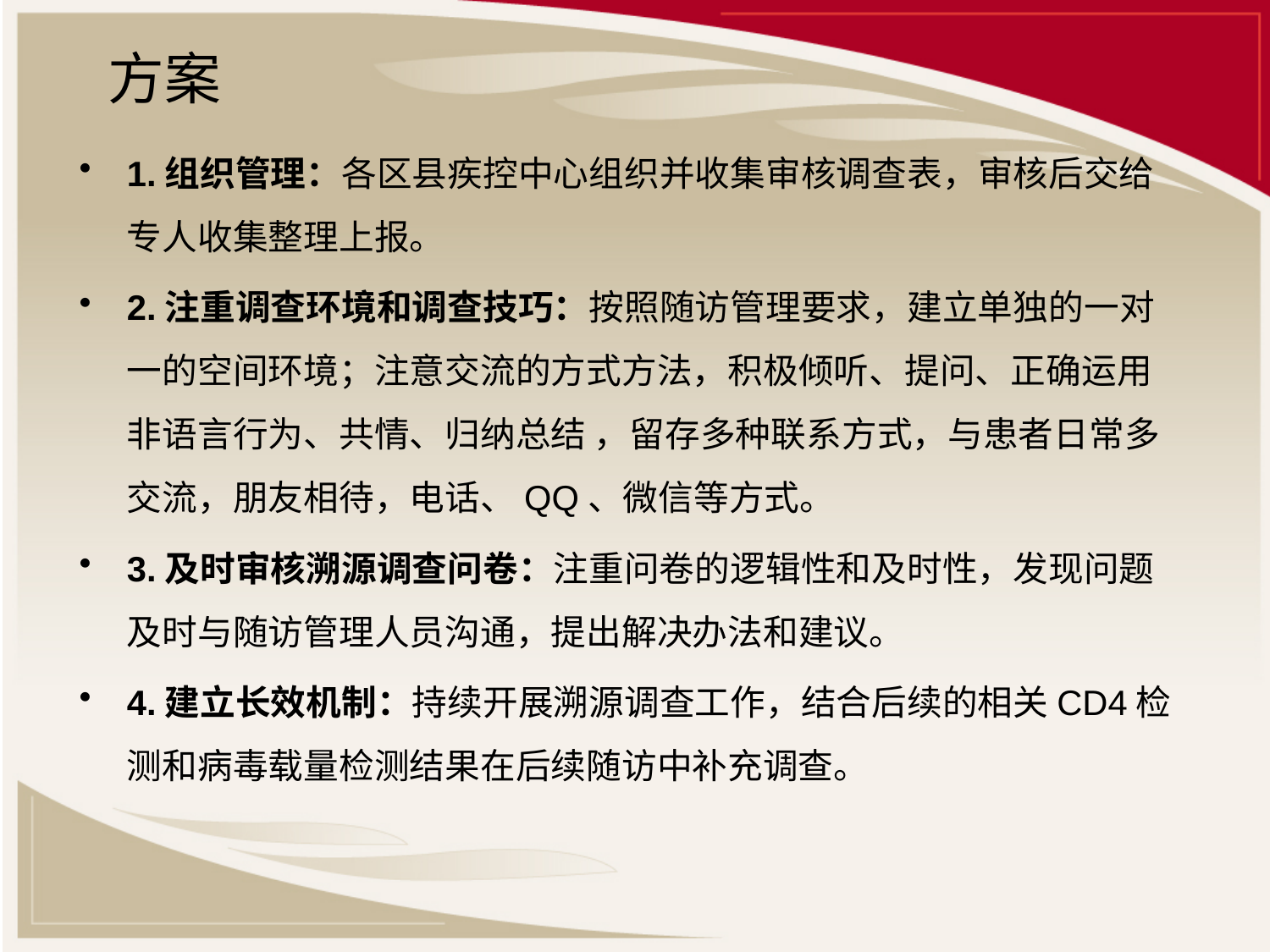

方案
1.组织管理：各区县疾控中心组织并收集审核调查表，审核后交给专人收集整理上报。
2.注重调查环境和调查技巧：按照随访管理要求，建立单独的一对一的空间环境；注意交流的方式方法，积极倾听、提问、正确运用非语言行为、共情、归纳总结 ，留存多种联系方式，与患者日常多交流，朋友相待，电话、QQ、微信等方式。
3.及时审核溯源调查问卷：注重问卷的逻辑性和及时性，发现问题及时与随访管理人员沟通，提出解决办法和建议。
4.建立长效机制：持续开展溯源调查工作，结合后续的相关CD4检测和病毒载量检测结果在后续随访中补充调查。